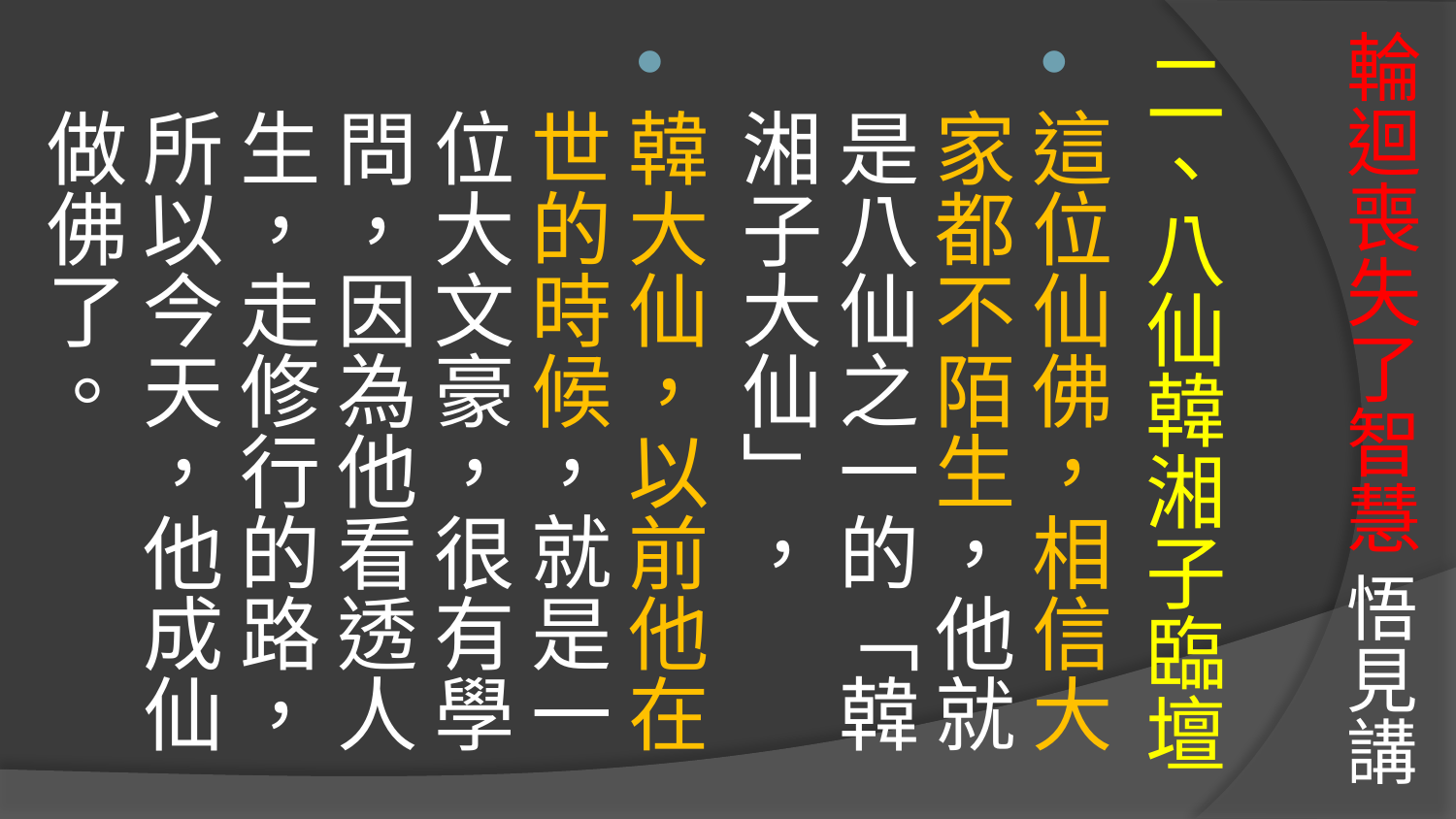

# 輪迴喪失了智慧 悟見講
二、八仙韓湘子臨壇
這位仙佛，相信大家都不陌生，他就是八仙之一的「韓湘子大仙」，
韓大仙，以前他在世的時候，就是一位大文豪，很有學問，因為他看透人生，走修行的路，所以今天，他成仙做佛了。